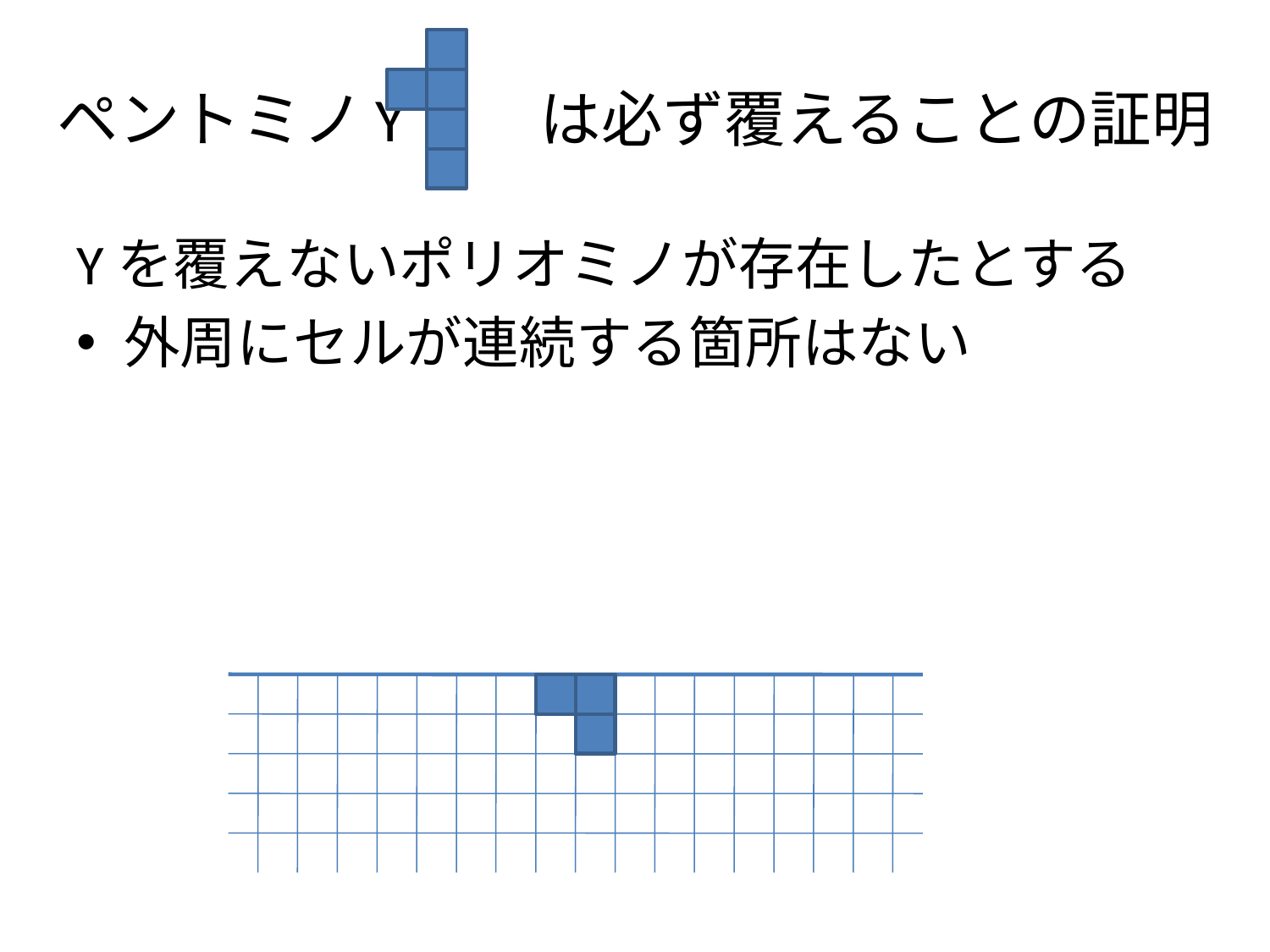

# ペントミノY　　は必ず覆えることの証明
Yを覆えないポリオミノが存在したとする
外周にセルが連続する箇所はない